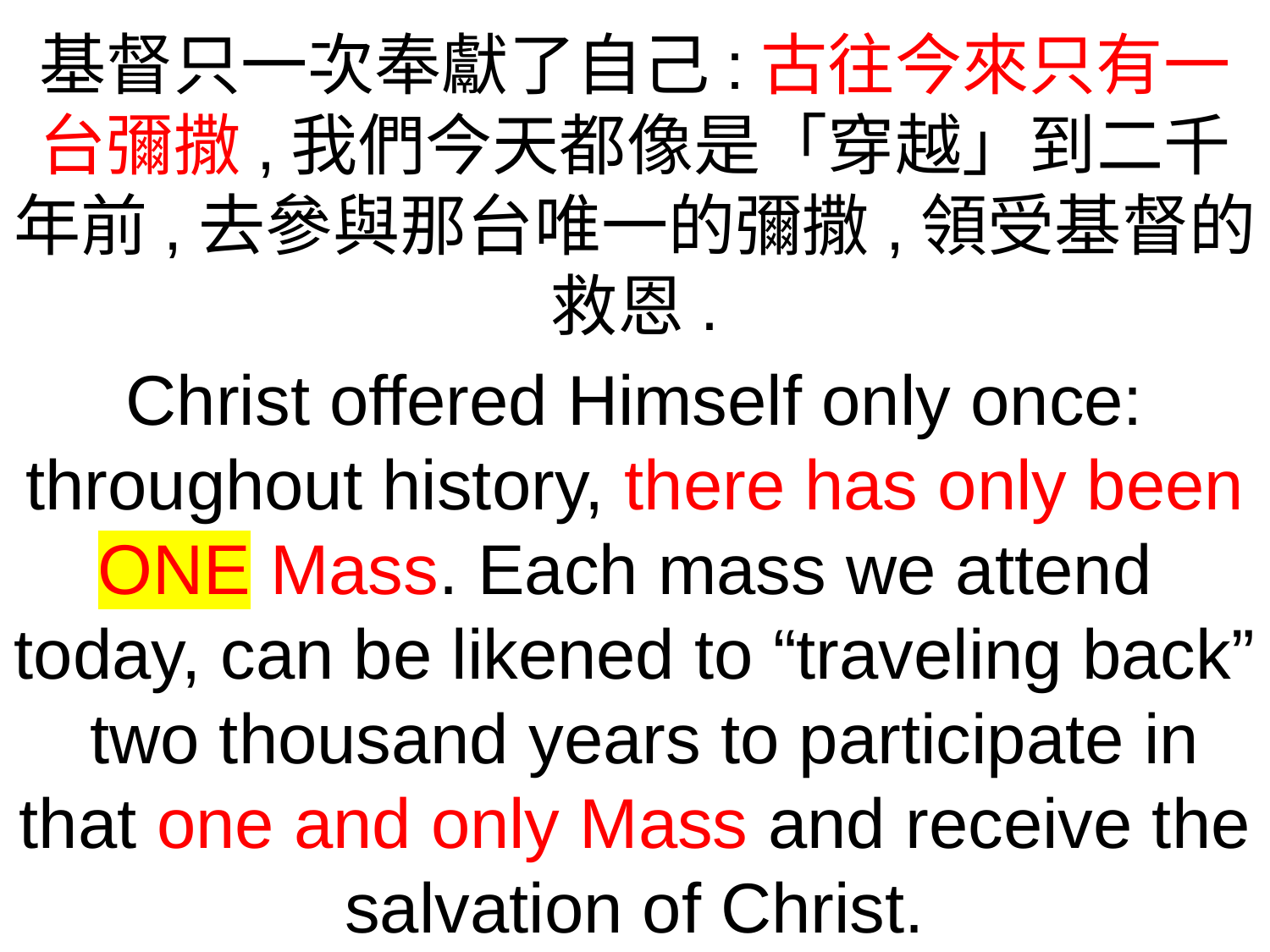

基督只一次奉獻了自己:古往今來只有一台彌撒,我們今天都像是「穿越」到二千年前,去參與那台唯一的彌撒,領受基督的救恩.
Christ offered Himself only once: throughout history, there has only been ONE Mass. Each mass we attend  today, can be likened to “traveling back”  two thousand years to participate in that one and only Mass and receive the salvation of Christ.